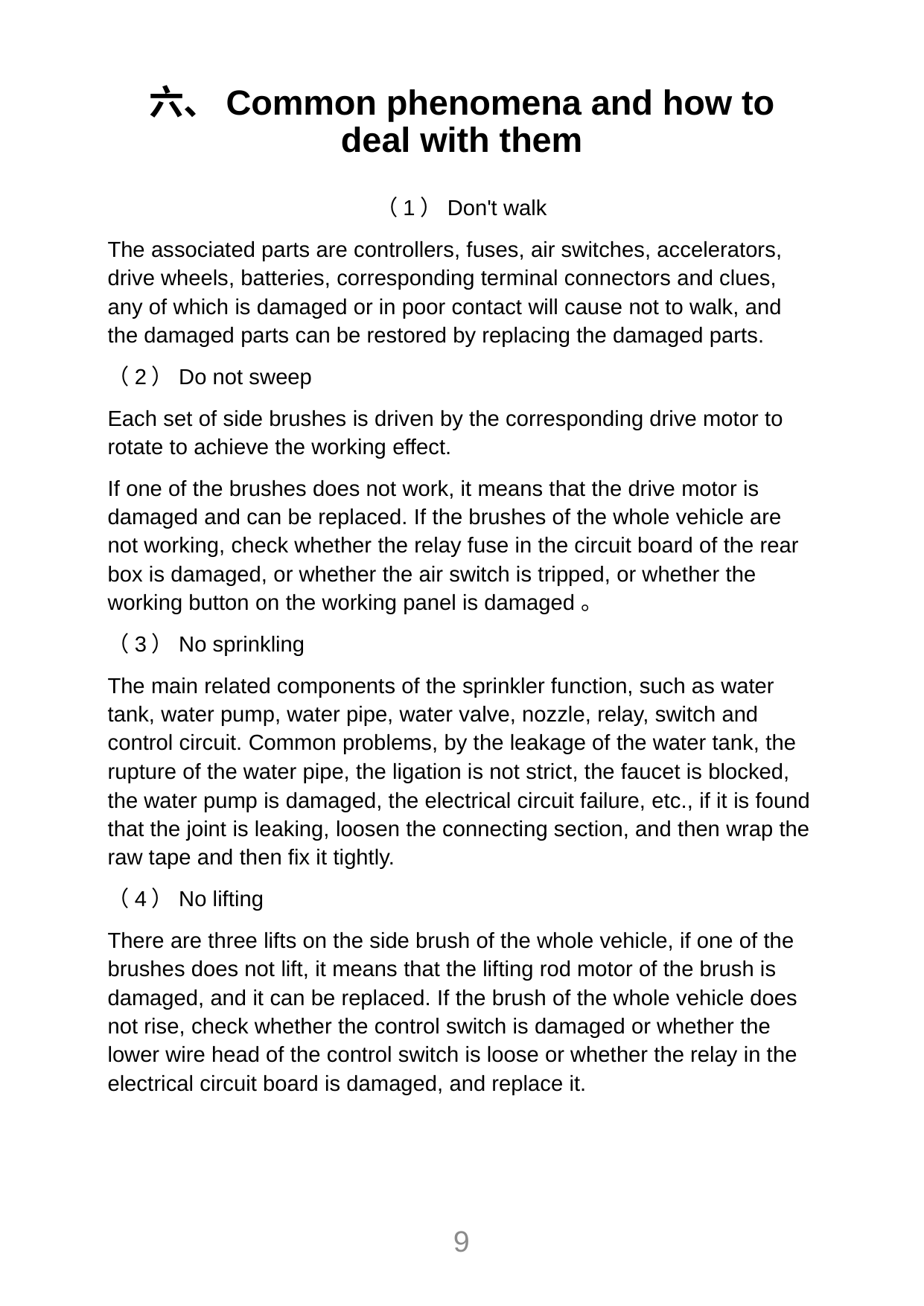

# 六、Common phenomena and how to deal with them
（1）Don't walk
The associated parts are controllers, fuses, air switches, accelerators, drive wheels, batteries, corresponding terminal connectors and clues, any of which is damaged or in poor contact will cause not to walk, and the damaged parts can be restored by replacing the damaged parts.
（2）Do not sweep
Each set of side brushes is driven by the corresponding drive motor to rotate to achieve the working effect.
If one of the brushes does not work, it means that the drive motor is damaged and can be replaced. If the brushes of the whole vehicle are not working, check whether the relay fuse in the circuit board of the rear box is damaged, or whether the air switch is tripped, or whether the working button on the working panel is damaged。
（3）No sprinkling
The main related components of the sprinkler function, such as water tank, water pump, water pipe, water valve, nozzle, relay, switch and control circuit. Common problems, by the leakage of the water tank, the rupture of the water pipe, the ligation is not strict, the faucet is blocked, the water pump is damaged, the electrical circuit failure, etc., if it is found that the joint is leaking, loosen the connecting section, and then wrap the raw tape and then fix it tightly.
（4）No lifting
There are three lifts on the side brush of the whole vehicle, if one of the brushes does not lift, it means that the lifting rod motor of the brush is damaged, and it can be replaced. If the brush of the whole vehicle does not rise, check whether the control switch is damaged or whether the lower wire head of the control switch is loose or whether the relay in the electrical circuit board is damaged, and replace it.
9